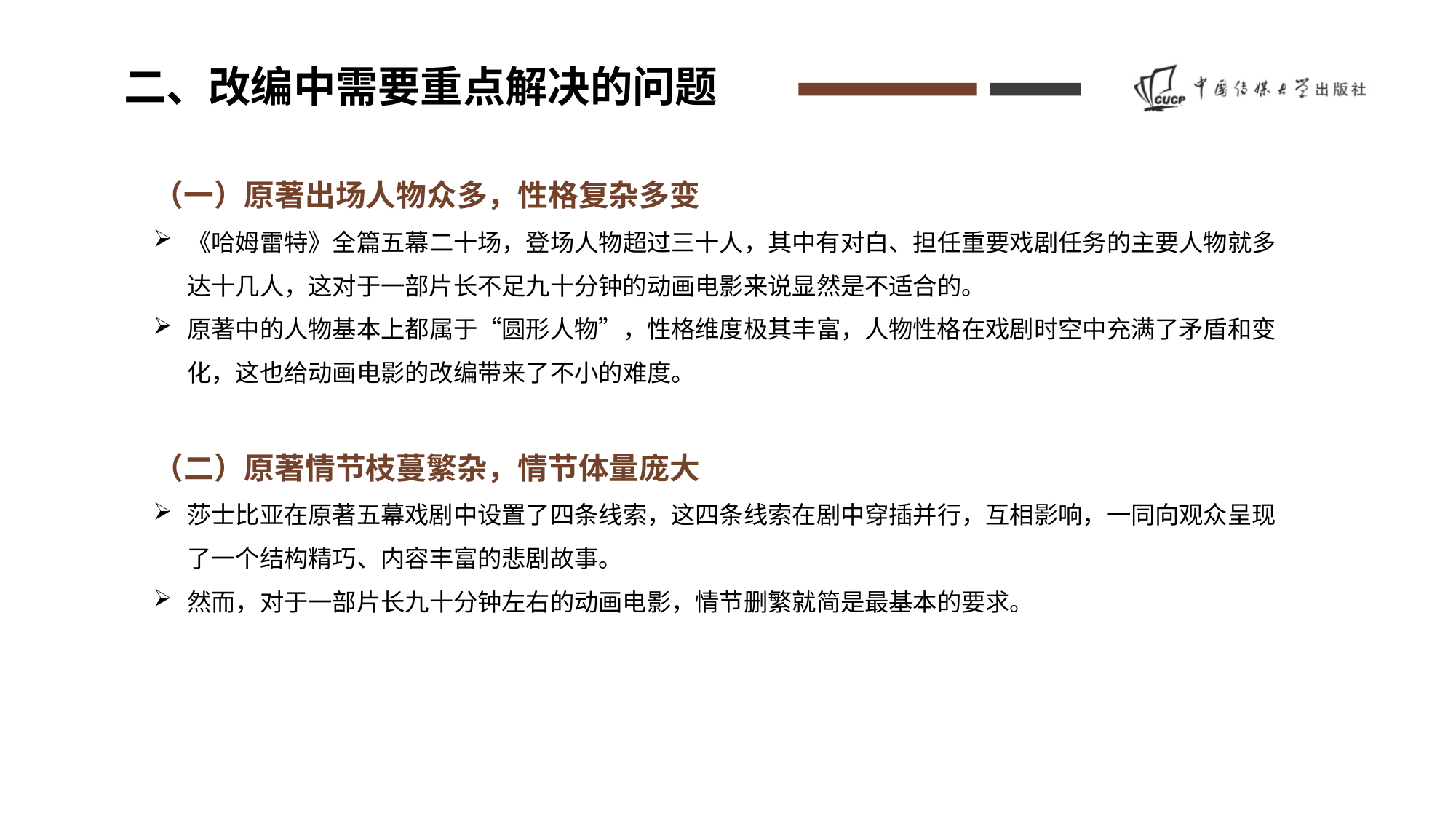

二、改编中需要重点解决的问题

（一）原著出场人物众多，性格复杂多变
《哈姆雷特》全篇五幕二十场，登场人物超过三十人，其中有对白、担任重要戏剧任务的主要人物就多达十几人，这对于一部片长不足九十分钟的动画电影来说显然是不适合的。
原著中的人物基本上都属于“圆形人物”，性格维度极其丰富，人物性格在戏剧时空中充满了矛盾和变化，这也给动画电影的改编带来了不小的难度。

（二）原著情节枝蔓繁杂，情节体量庞大
莎士比亚在原著五幕戏剧中设置了四条线索，这四条线索在剧中穿插并行，互相影响，一同向观众呈现了一个结构精巧、内容丰富的悲剧故事。
然而，对于一部片长九十分钟左右的动画电影，情节删繁就简是最基本的要求。